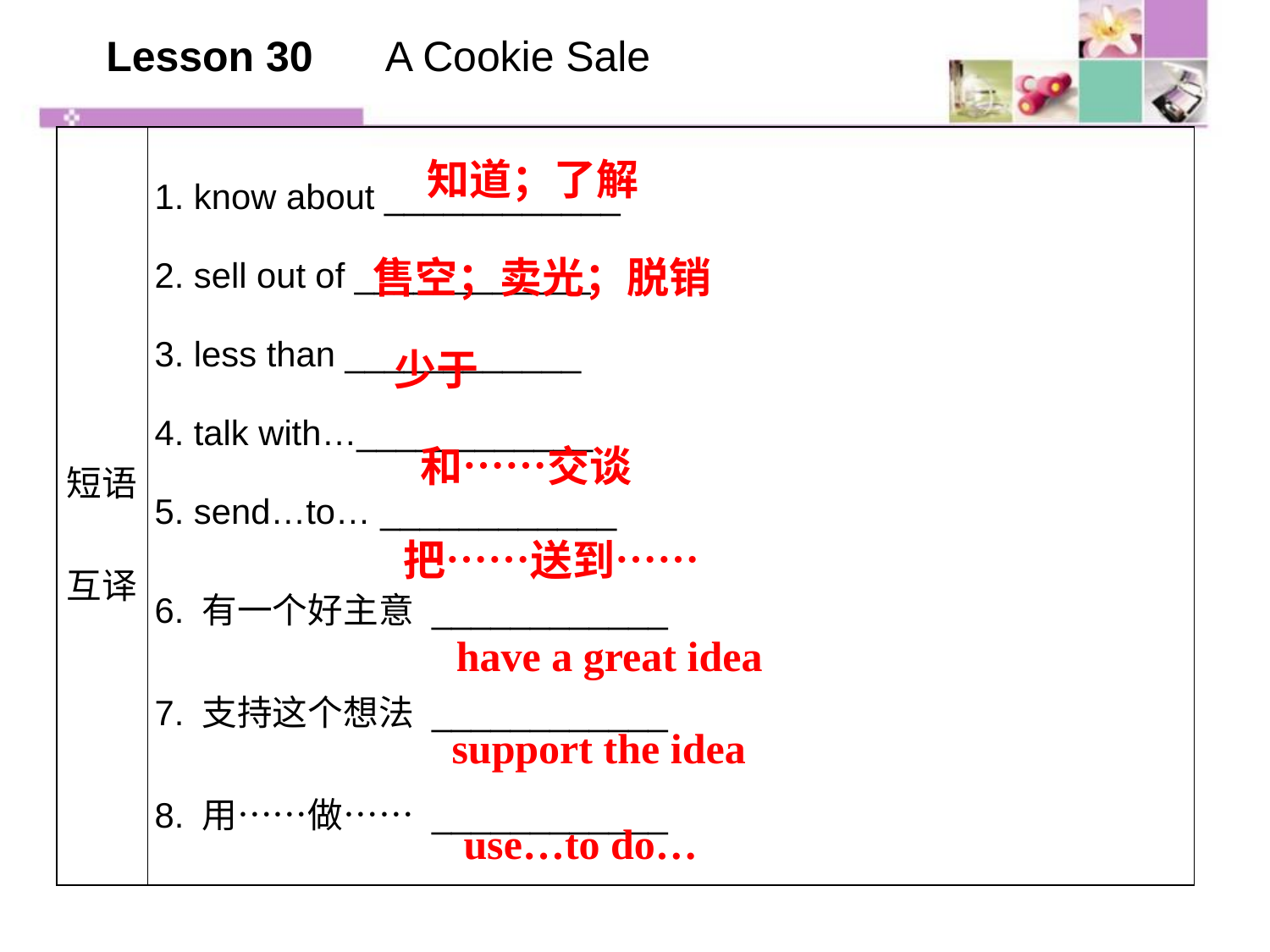

Lesson 30　 A Cookie Sale
| 短语互译 | 1. know about \_\_\_\_\_\_\_\_\_\_\_\_ 2. sell out of \_\_\_\_\_\_\_\_\_\_\_\_ 3. less than \_\_\_\_\_\_\_\_\_\_\_\_ 4. talk with…\_\_\_\_\_\_\_\_\_\_\_\_ 5. send…to… \_\_\_\_\_\_\_\_\_\_\_\_ 6. 有一个好主意 \_\_\_\_\_\_\_\_\_\_\_\_ 7. 支持这个想法 \_\_\_\_\_\_\_\_\_\_\_\_ 8. 用……做…… \_\_\_\_\_\_\_\_\_\_\_\_ |
| --- | --- |
知道；了解
售空；卖光；脱销
少于
和……交谈
把……送到……
have a great idea
support the idea
use…to do…